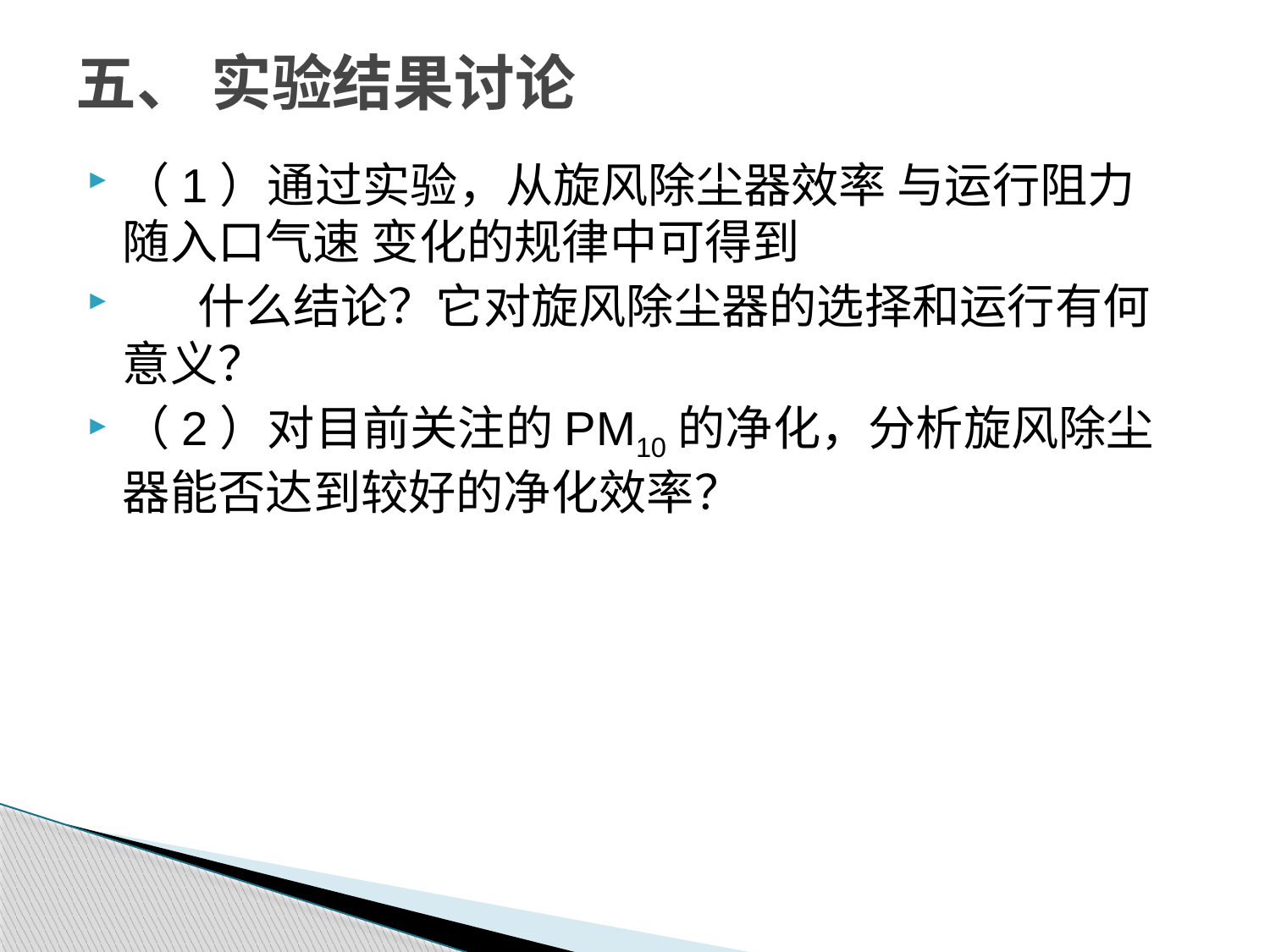

# 五、 实验结果讨论
（1）通过实验，从旋风除尘器效率 与运行阻力 随入口气速 变化的规律中可得到
      什么结论？它对旋风除尘器的选择和运行有何意义？
（2）对目前关注的PM10的净化，分析旋风除尘器能否达到较好的净化效率？